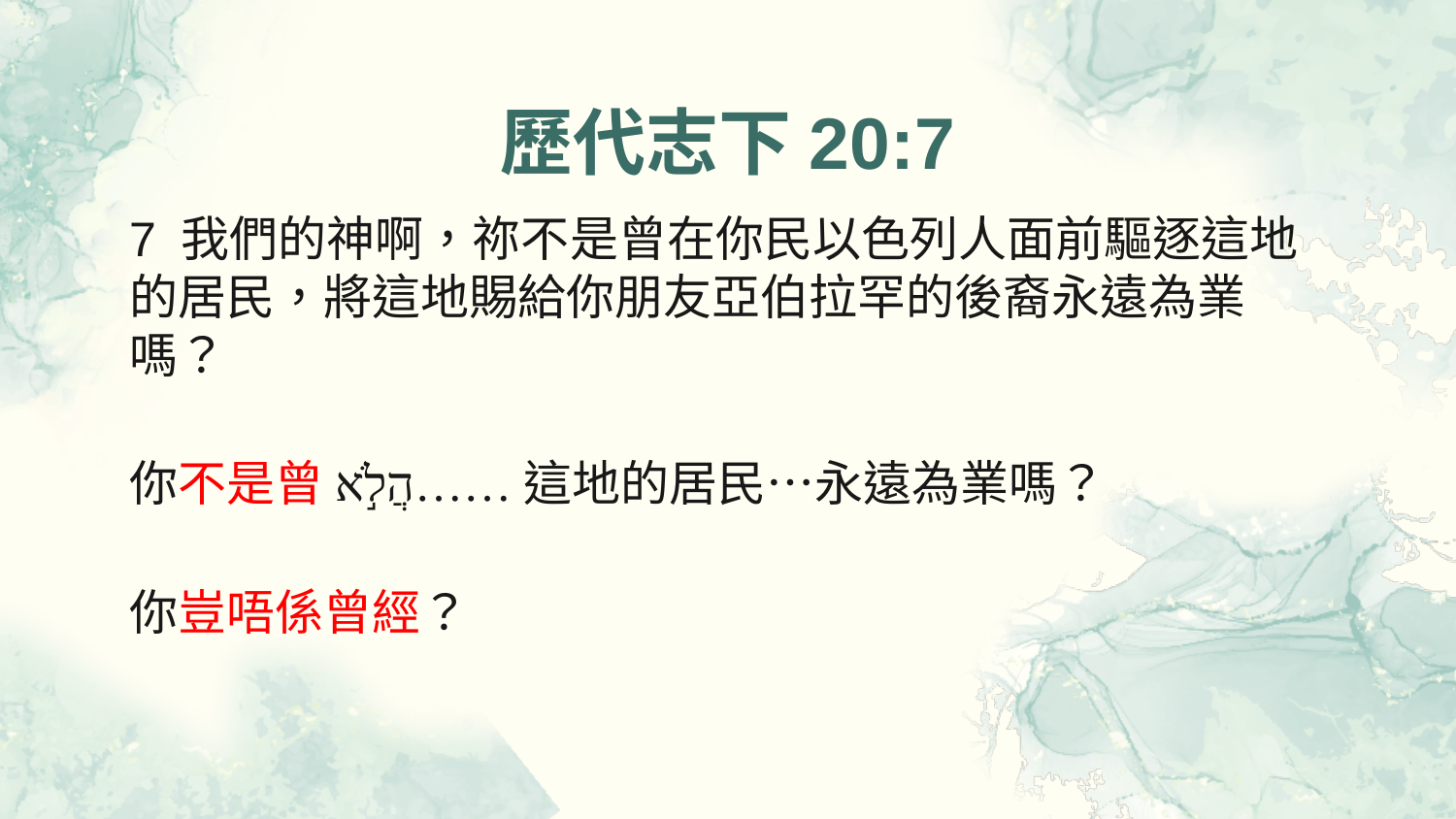

# 歷代志下20:7
7 我們的神啊，祢不是曾在你民以色列人面前驅逐這地的居民，將這地賜給你朋友亞伯拉罕的後裔永遠為業嗎？

你不是曾הֲלֹ֣א……這地的居民…永遠為業嗎？

你豈唔係曾經？